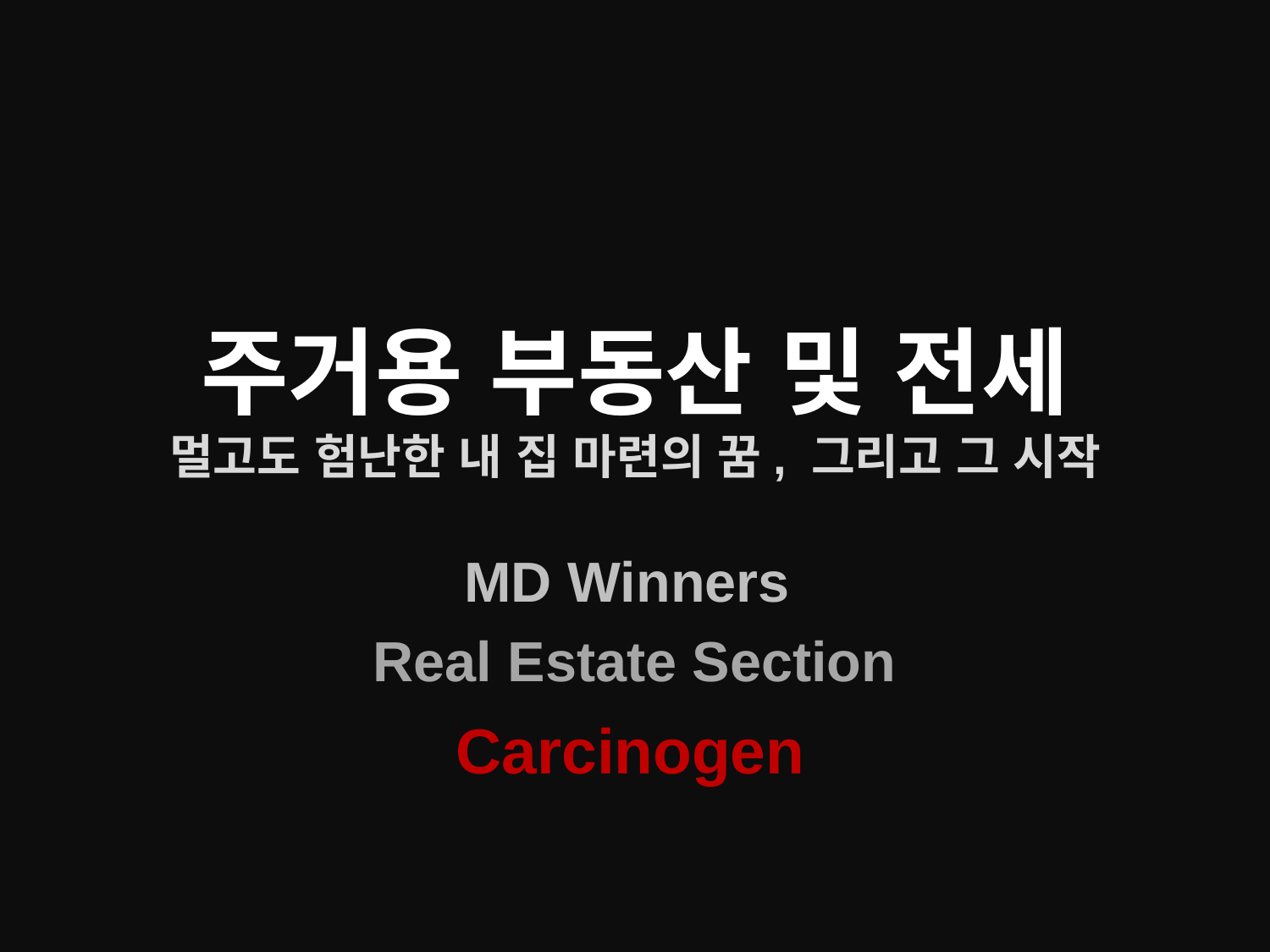

# 주거용 부동산 및 전세 멀고도 험난한 내 집 마련의 꿈, 그리고 그 시작
MD Winners
Real Estate Section

Carcinogen